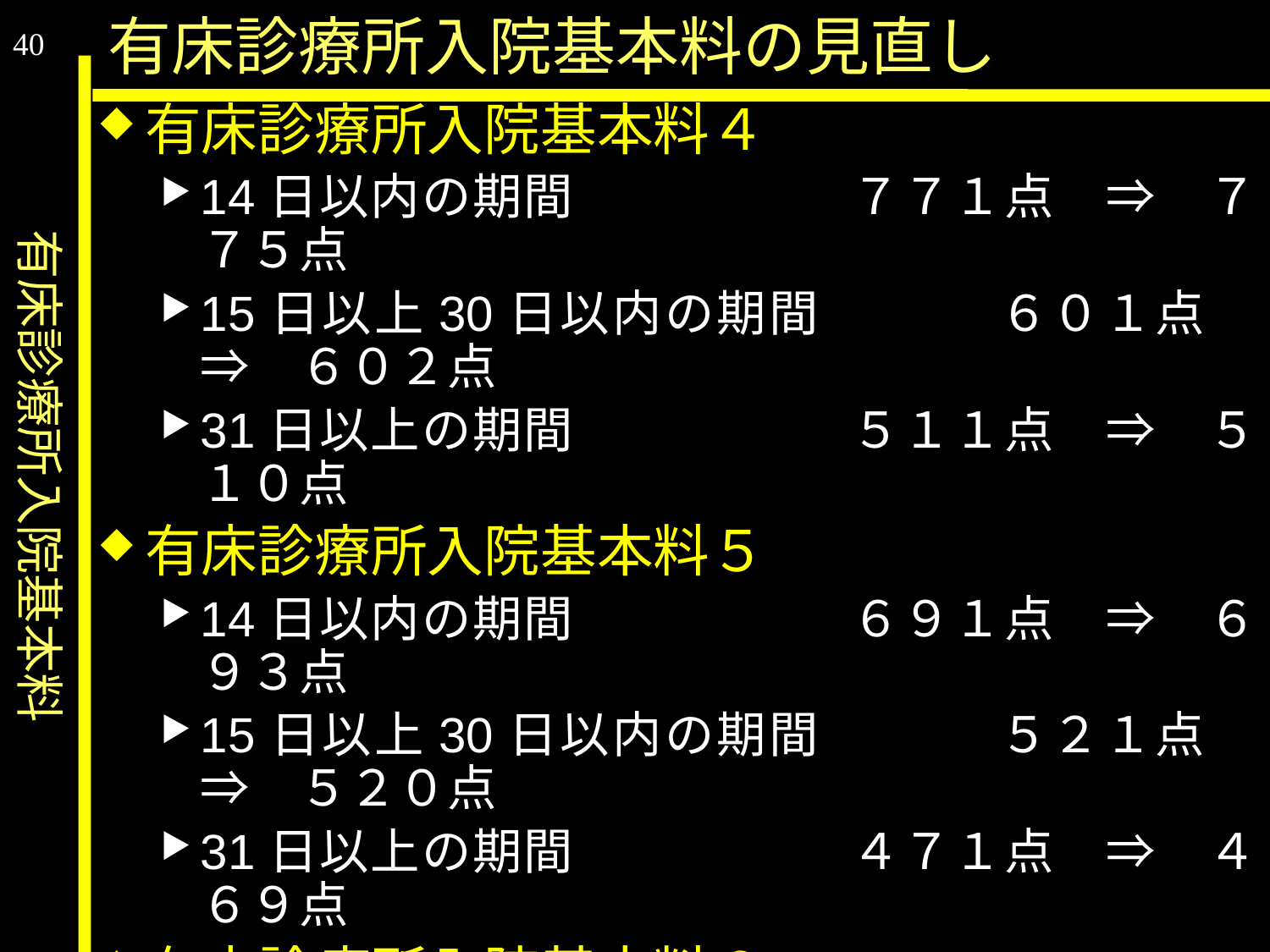

有床診療所入院基本料
有床診療所入院基本料の見直し
40

有床診療所入院基本料４
14日以内の期間			７７１点　⇒　７７５点
15日以上30日以内の期間		６０１点　⇒　６０２点
31日以上の期間			５１１点　⇒　５１０点
有床診療所入院基本料５
14日以内の期間			６９１点　⇒　６９３点
15日以上30日以内の期間		５２１点　⇒　５２０点
31日以上の期間			４７１点　⇒　４６９点
有床診療所入院基本料６
14日以内の期間			５１１点　⇒　５１１点
15日以上30日以内の期間		３８１点　⇒　４７７点
31日以上の期間			３５１点　⇒　４５０点